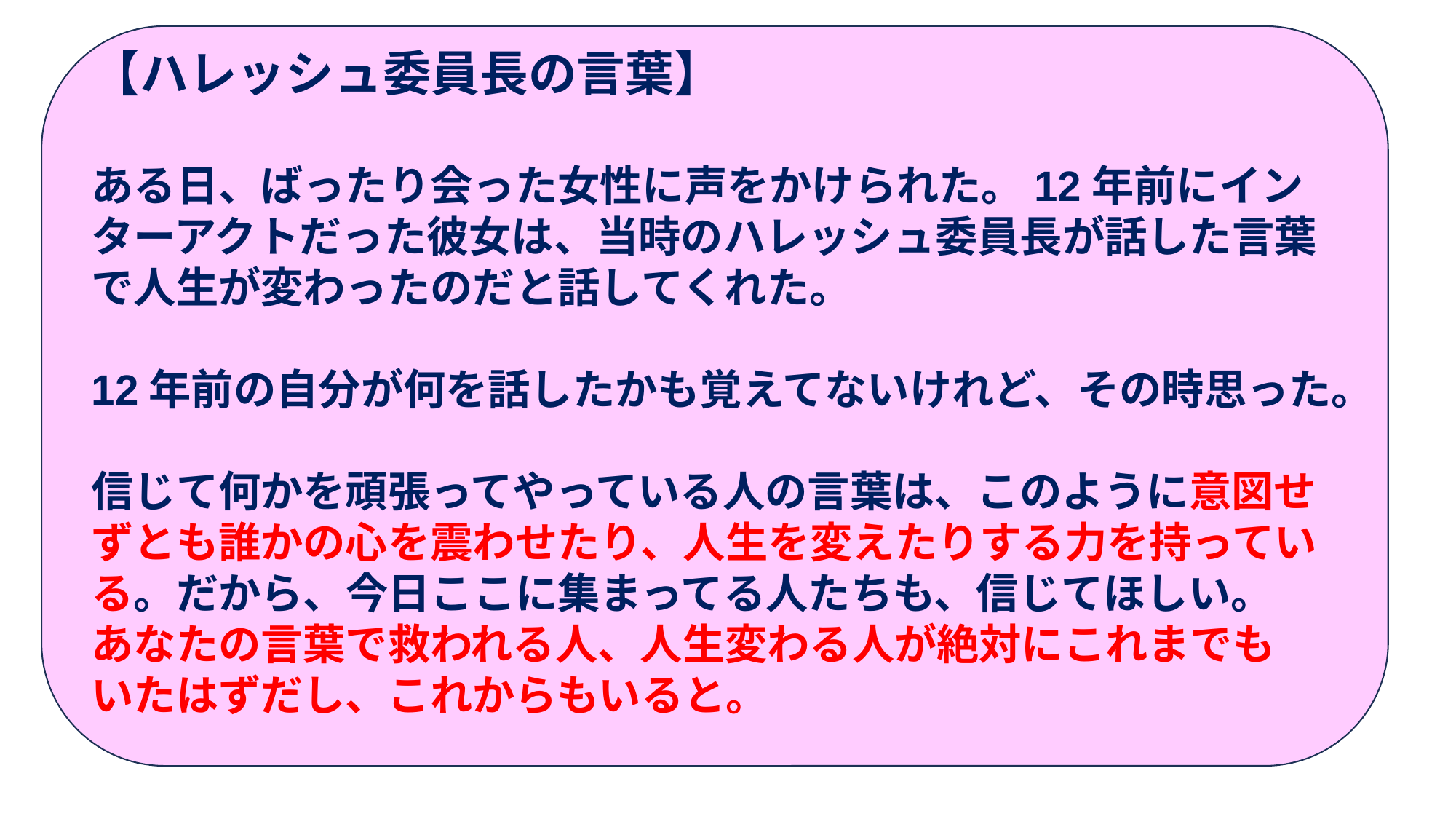

【ハレッシュ委員長の言葉】

ある日、ばったり会った女性に声をかけられた。12年前にインターアクトだった彼女は、当時のハレッシュ委員長が話した言葉で人生が変わったのだと話してくれた。

12年前の自分が何を話したかも覚えてないけれど、その時思った。

信じて何かを頑張ってやっている人の言葉は、このように意図せずとも誰かの心を震わせたり、人生を変えたりする力を持っている。だから、今日ここに集まってる人たちも、信じてほしい。
あなたの言葉で救われる人、人生変わる人が絶対にこれまでも
いたはずだし、これからもいると。